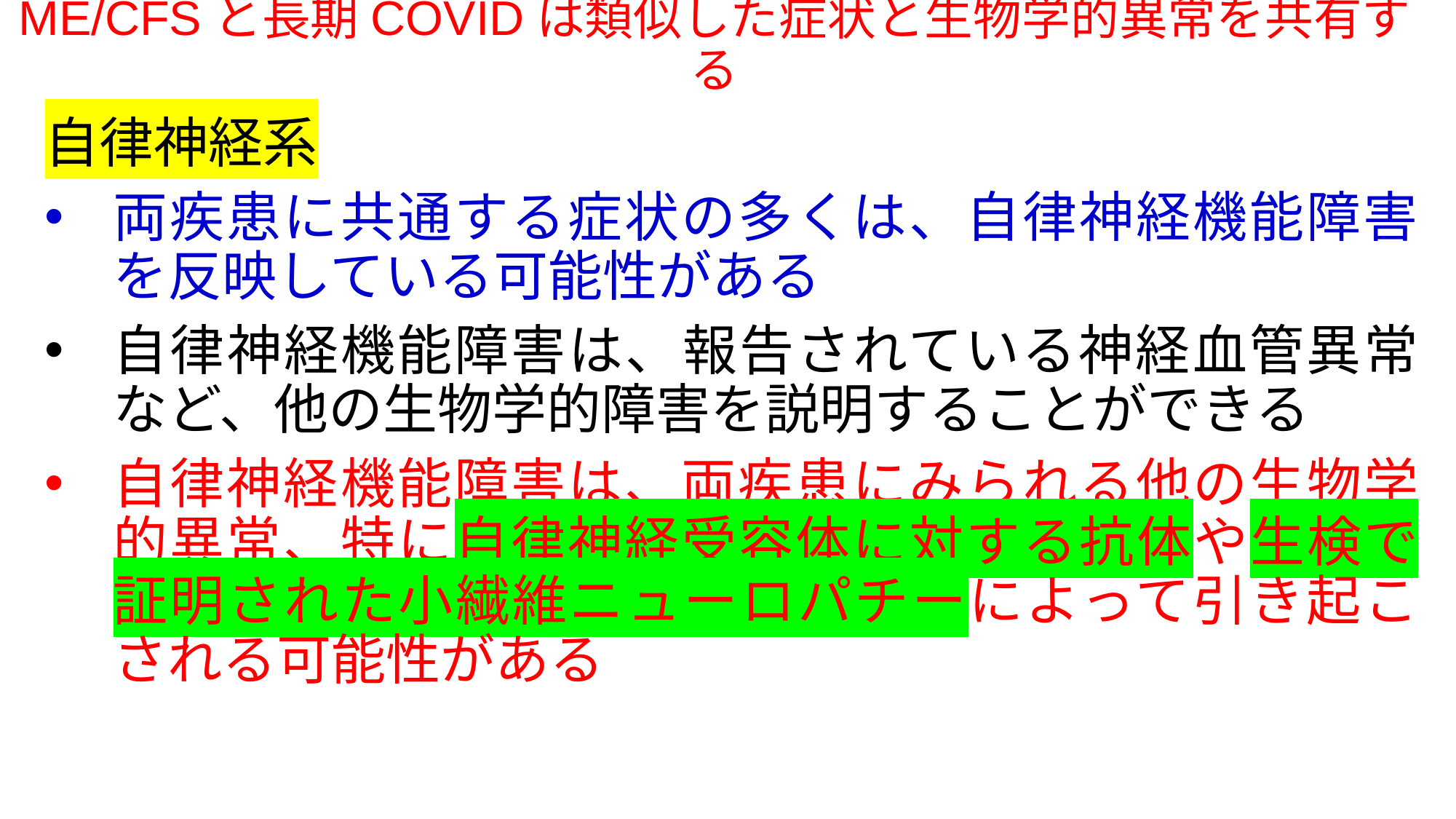

# ME/CFSと長期COVIDは類似した症状と生物学的異常を共有する
自律神経系
両疾患に共通する症状の多くは、自律神経機能障害を反映している可能性がある
自律神経機能障害は、報告されている神経血管異常など、他の生物学的障害を説明することができる
自律神経機能障害は、両疾患にみられる他の生物学的異常、特に自律神経受容体に対する抗体や生検で証明された小繊維ニューロパチーによって引き起こされる可能性がある